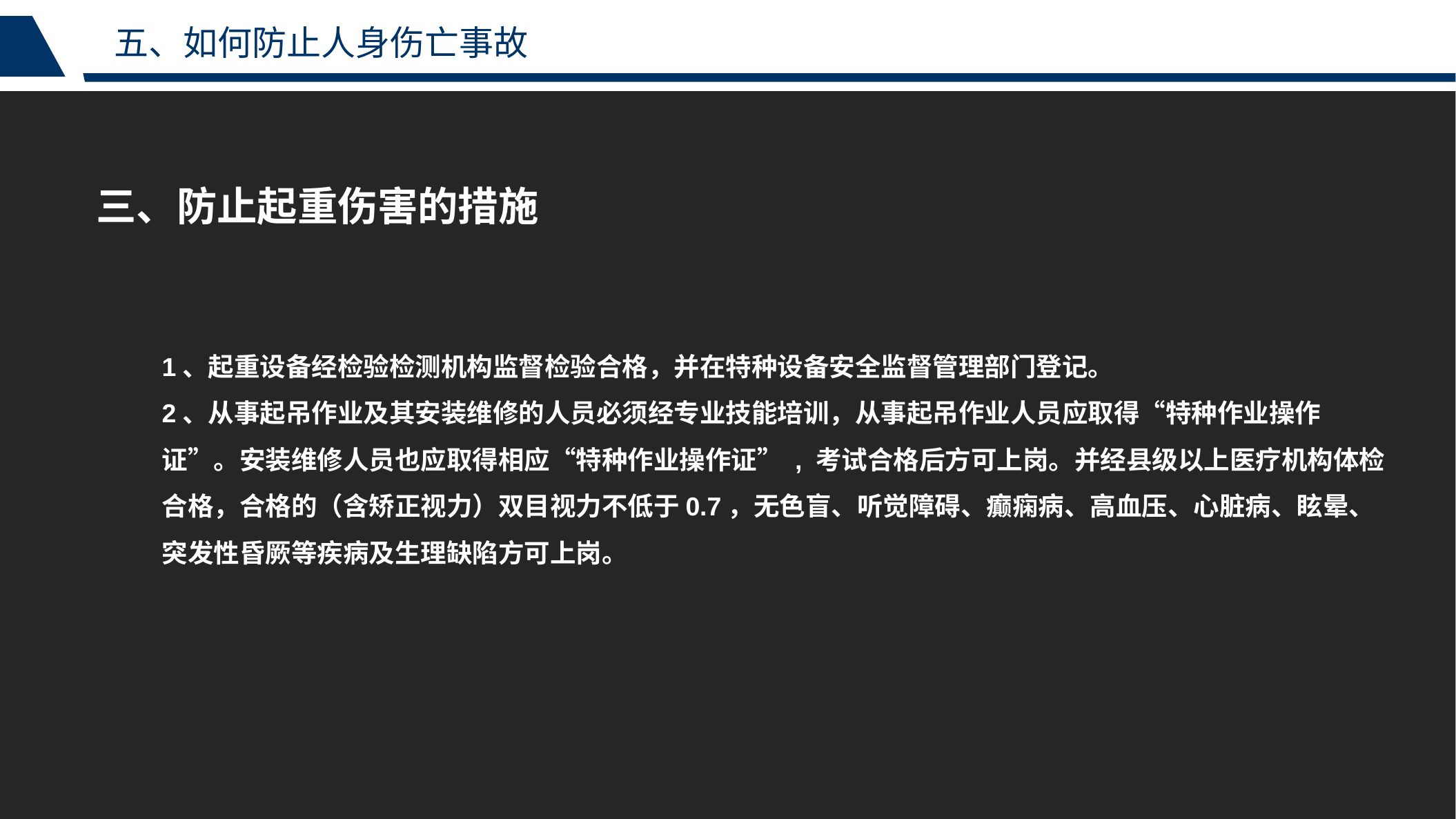

五、如何防止人身伤亡事故

三、防止起重伤害的措施
1、起重设备经检验检测机构监督检验合格，并在特种设备安全监督管理部门登记。
2、从事起吊作业及其安装维修的人员必须经专业技能培训，从事起吊作业人员应取得“特种作业操作证”。安装维修人员也应取得相应“特种作业操作证” , 考试合格后方可上岗。并经县级以上医疗机构体检合格，合格的（含矫正视力）双目视力不低于0.7，无色盲、听觉障碍、癫痫病、高血压、心脏病、眩晕、突发性昏厥等疾病及生理缺陷方可上岗。